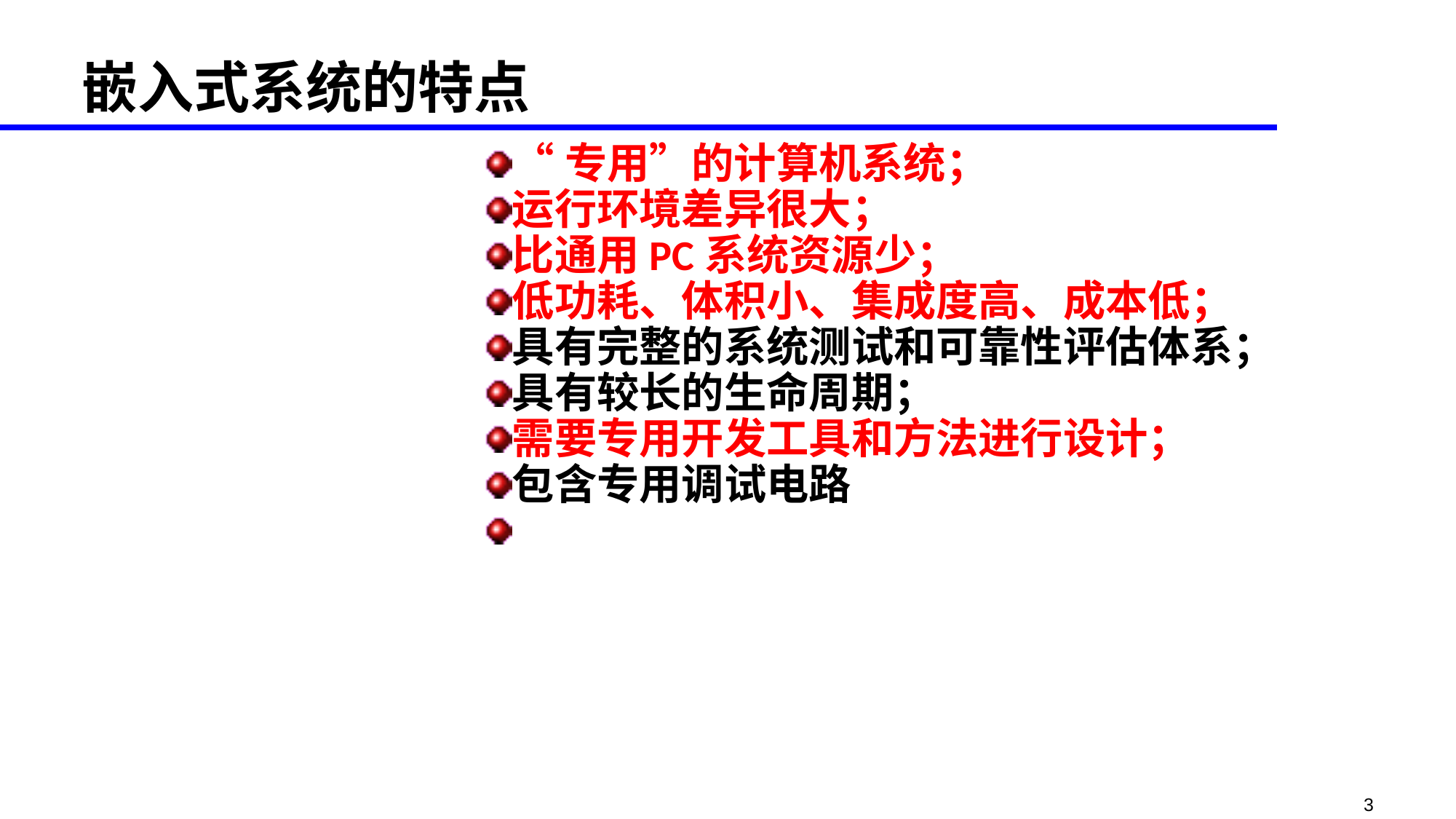

嵌入式系统的特点
“专用”的计算机系统；
运行环境差异很大；
比通用PC系统资源少；
低功耗、体积小、集成度高、成本低；
具有完整的系统测试和可靠性评估体系；
具有较长的生命周期；
需要专用开发工具和方法进行设计；
包含专用调试电路

3